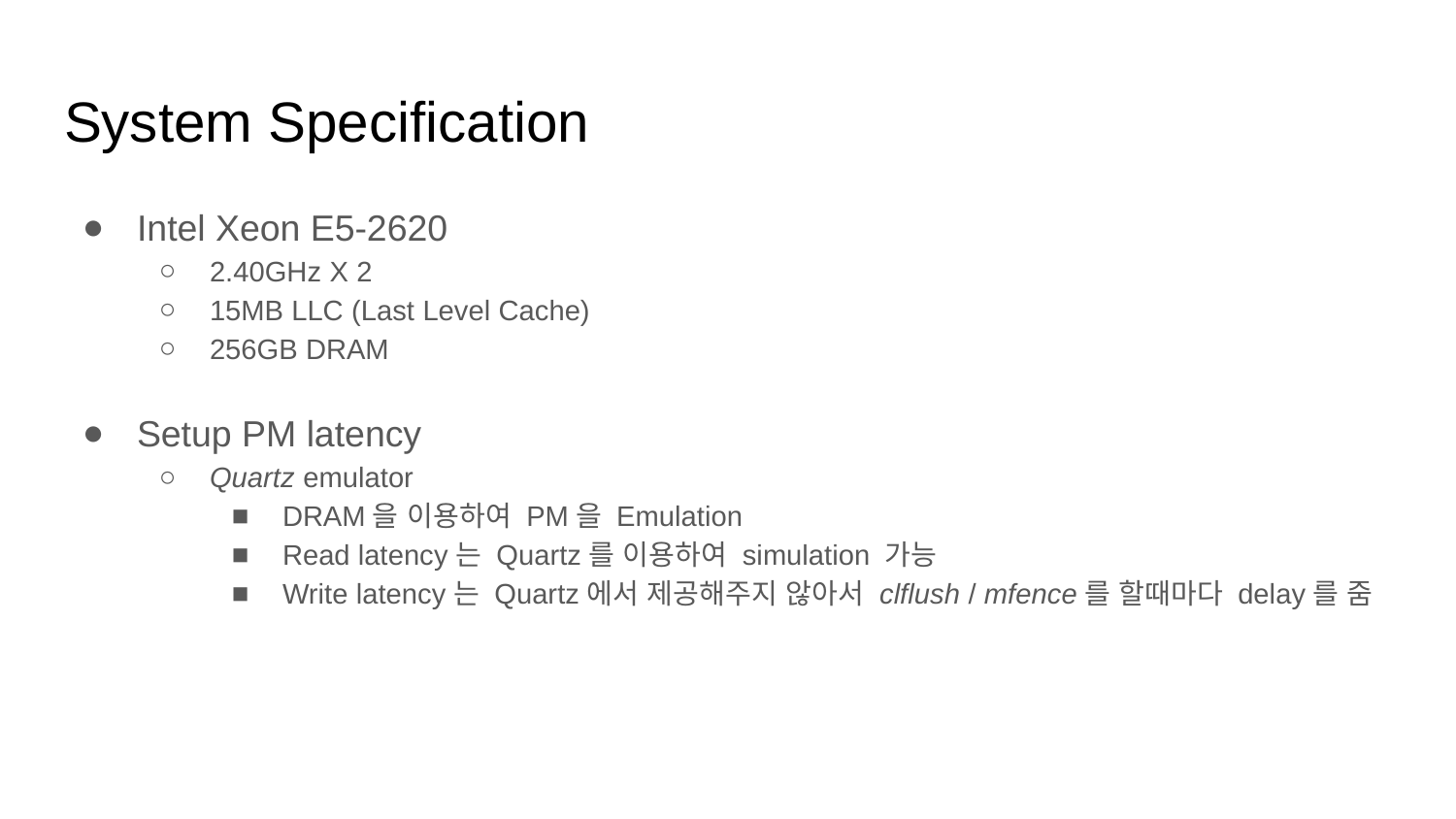

# System Specification
Intel Xeon E5-2620
2.40GHz X 2
15MB LLC (Last Level Cache)
256GB DRAM
Setup PM latency
Quartz emulator
DRAM을 이용하여 PM을 Emulation
Read latency는 Quartz를 이용하여 simulation 가능
Write latency는 Quartz에서 제공해주지 않아서 clflush / mfence를 할때마다 delay를 줌